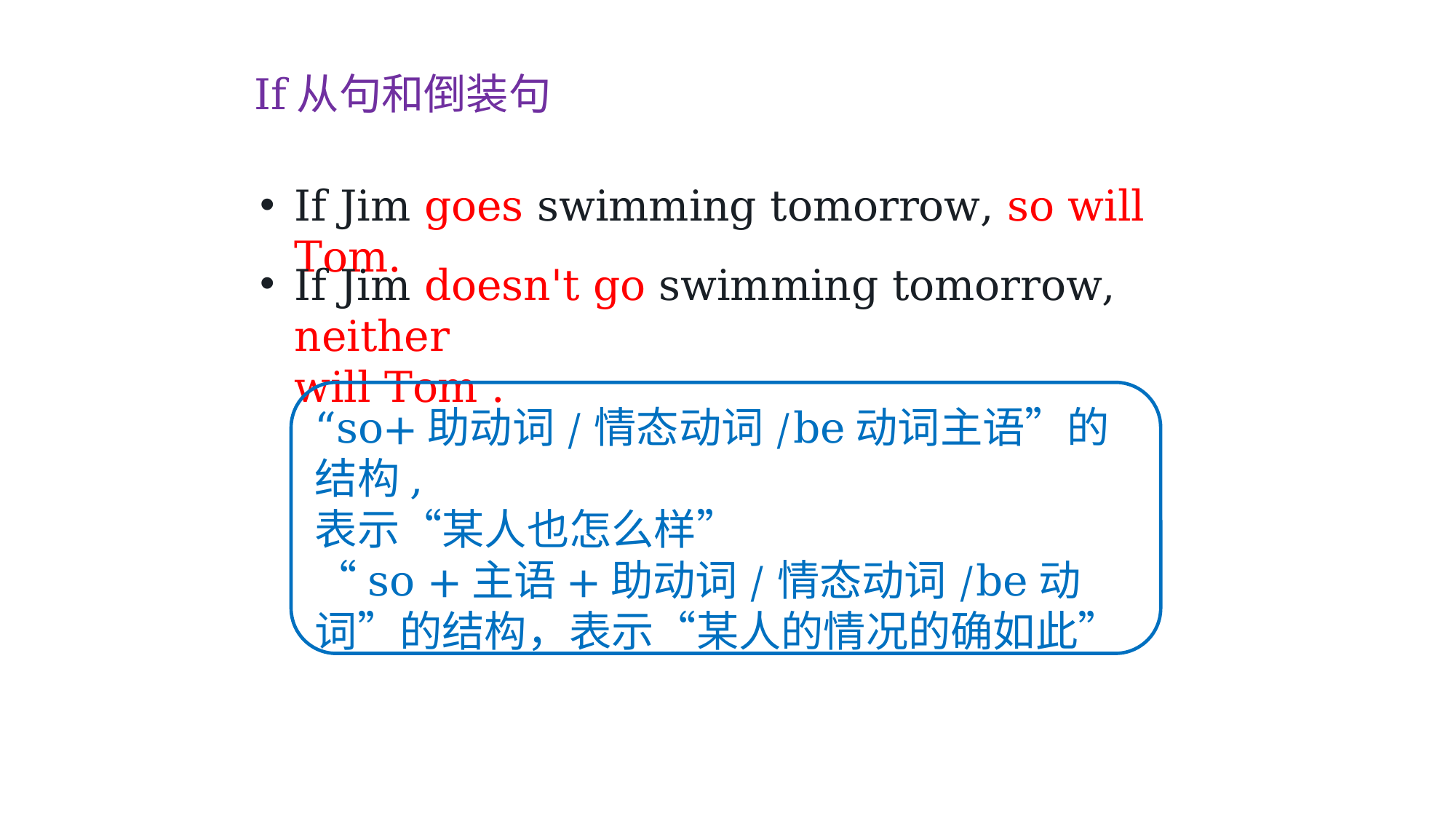

If从句和倒装句
If Jim goes swimming tomorrow, so will Tom.
If Jim doesn't go swimming tomorrow, neither
will Tom .
“so+助动词/情态动词/be动词主语”的结构,
表示“某人也怎么样”
“so +主语+助动词/情态动词/be动词”的结构，表示“某人的情况的确如此”